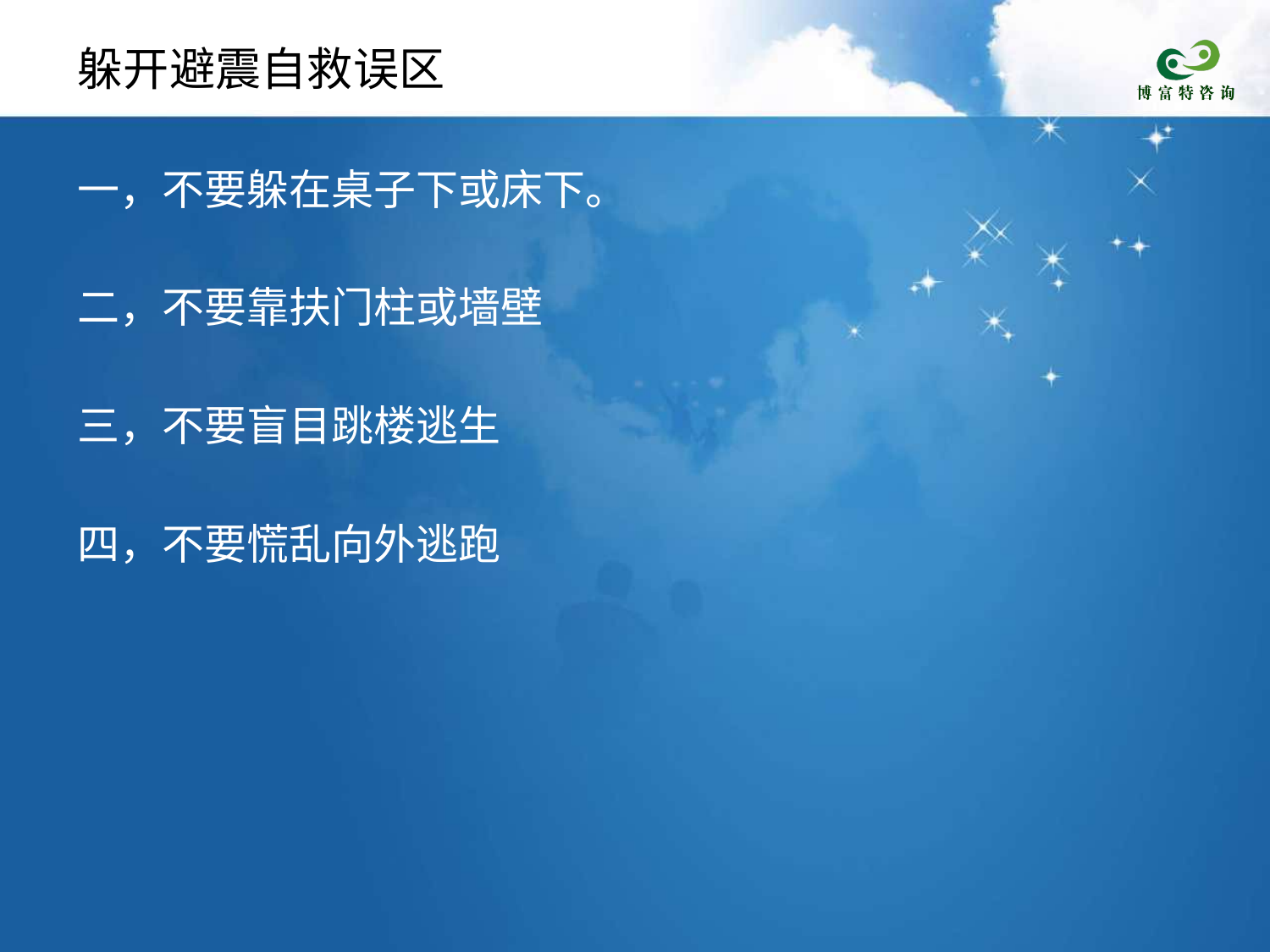

# 躲开避震自救误区
一，不要躲在桌子下或床下。

二，不要靠扶门柱或墙壁

三，不要盲目跳楼逃生

四，不要慌乱向外逃跑